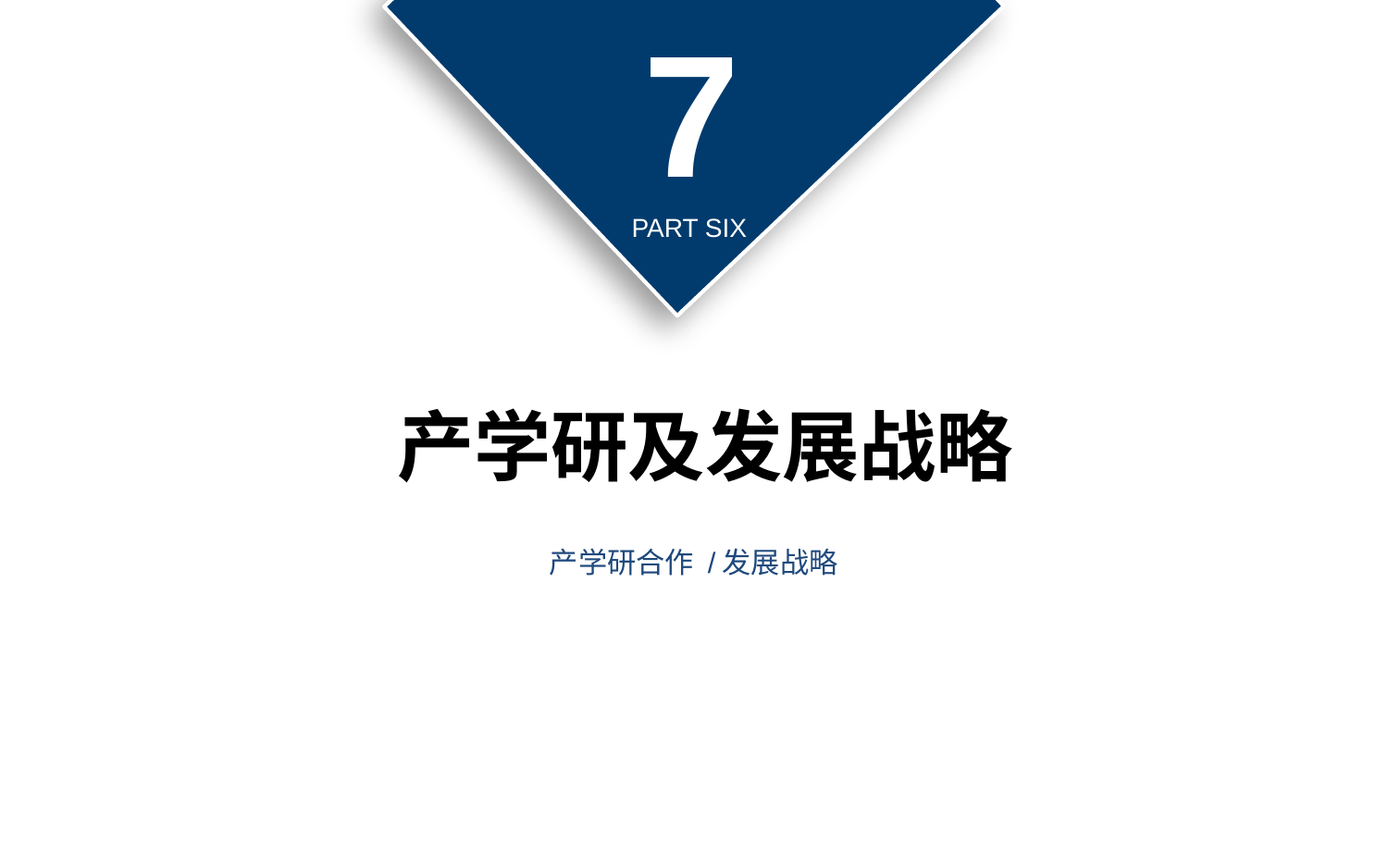

6

7
PART SIX
PART SIX
产学研及发展战略
产学研合作 /发展战略